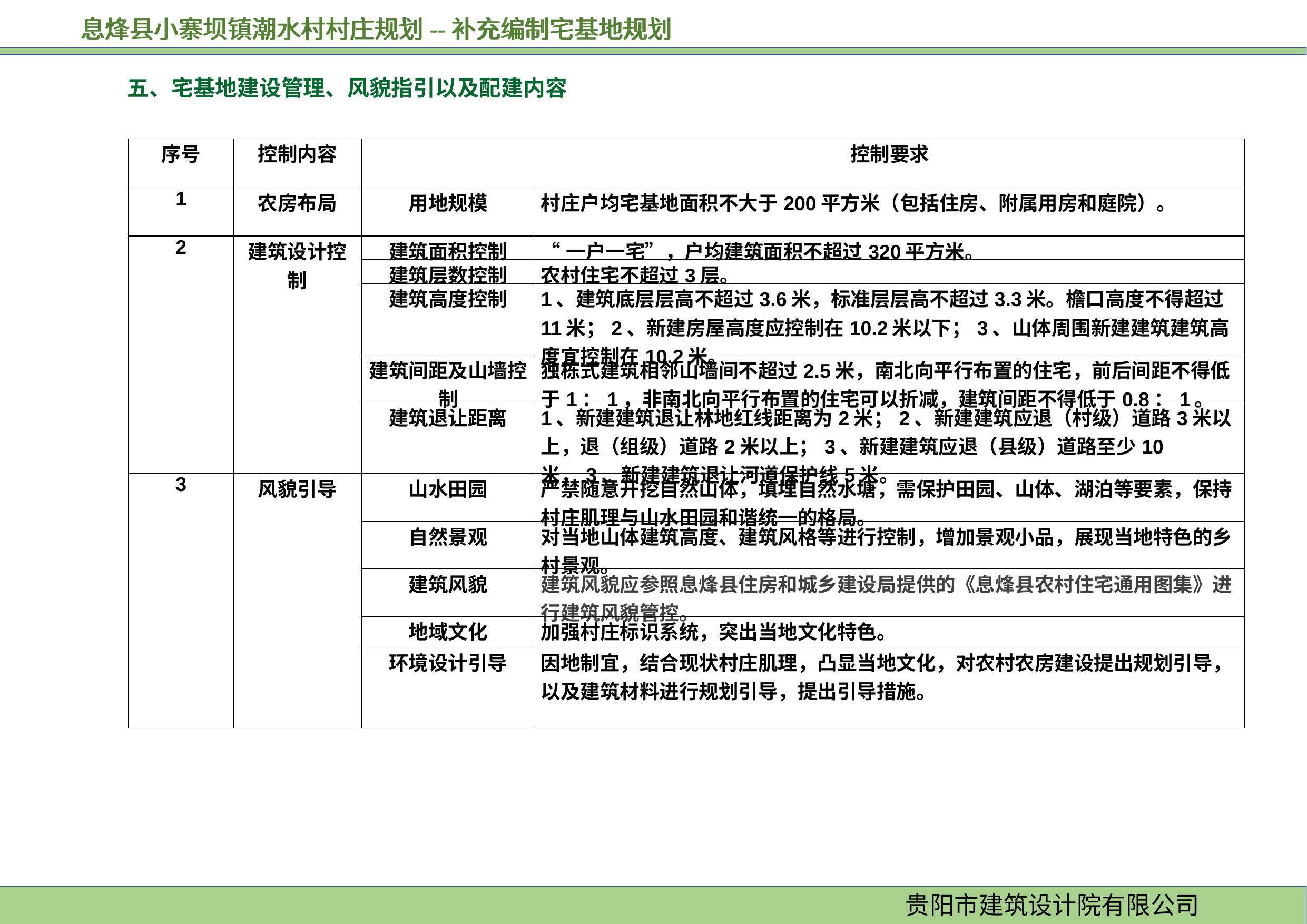

息烽县小寨坝镇潮水村村庄规划--补充编制宅基地规划

五、宅基地建设管理、风貌指引以及配建内容

| 序号 | 控制内容 |  | 控制要求 |
| --- | --- | --- | --- |
| 1 | 农房布局 | 用地规模 | 村庄户均宅基地面积不大于200平方米（包括住房、附属用房和庭院）。 |
| 2 | 建筑设计控制 | 建筑面积控制 | “一户一宅”，户均建筑面积不超过320平方米。 |
|  |  | 建筑层数控制 | 农村住宅不超过3层。 |
|  |  | 建筑高度控制 | 1、建筑底层层高不超过3.6米，标准层层高不超过3.3米。檐口高度不得超过11米；2、新建房屋高度应控制在10.2米以下；3、山体周围新建建筑建筑高度宜控制在10.2米。 |
|  |  | 建筑间距及山墙控制 | 独栋式建筑相邻山墙间不超过2.5米，南北向平行布置的住宅，前后间距不得低于1：1，非南北向平行布置的住宅可以折减，建筑间距不得低于0.8：1。 |
|  |  | 建筑退让距离 | 1、新建建筑退让林地红线距离为2米；2、新建建筑应退（村级）道路3米以上，退（组级）道路2米以上；3、新建建筑应退（县级）道路至少10米，3、新建建筑退让河道保护线5米。 |
| 3 | 风貌引导 | 山水田园 | 严禁随意开挖自然山体，填埋自然水塘，需保护田园、山体、湖泊等要素，保持村庄肌理与山水田园和谐统一的格局。 |
|  |  | 自然景观 | 对当地山体建筑高度、建筑风格等进行控制，增加景观小品，展现当地特色的乡村景观。 |
|  |  | 建筑风貌 | 建筑风貌应参照息烽县住房和城乡建设局提供的《息烽县农村住宅通用图集》进行建筑风貌管控。 |
|  |  | 地域文化 | 加强村庄标识系统，突出当地文化特色。 |
|  |  | 环境设计引导 | 因地制宜，结合现状村庄肌理，凸显当地文化，对农村农房建设提出规划引导，以及建筑材料进行规划引导，提出引导措施。 |

贵阳市建筑设计院有限公司